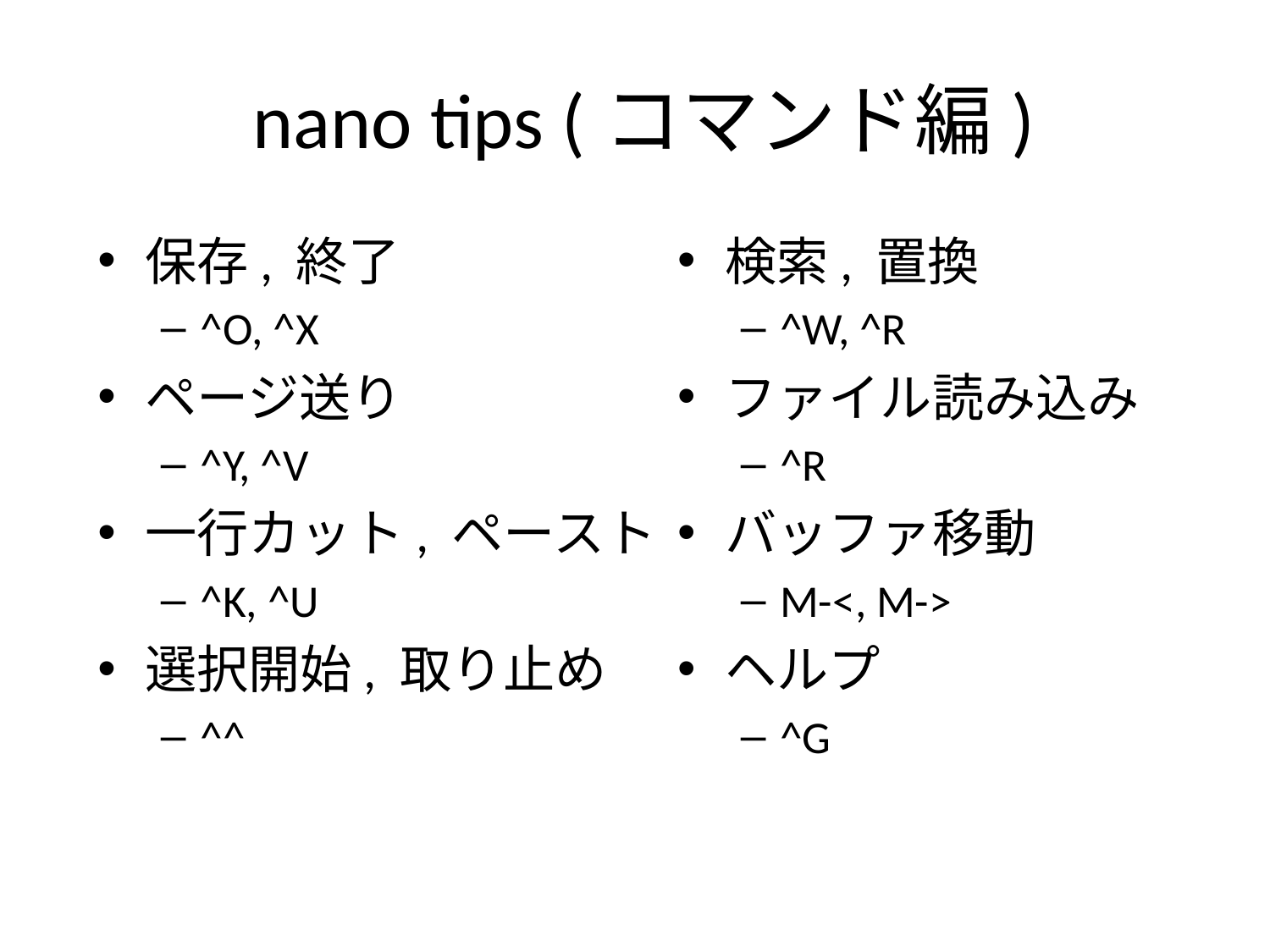

# nano tips (コマンド編)
保存, 終了
^O, ^X
ページ送り
^Y, ^V
一行カット, ペースト
^K, ^U
選択開始, 取り止め
^^

検索, 置換
^W, ^R
ファイル読み込み
^R
バッファ移動
M-<, M->
ヘルプ
^G